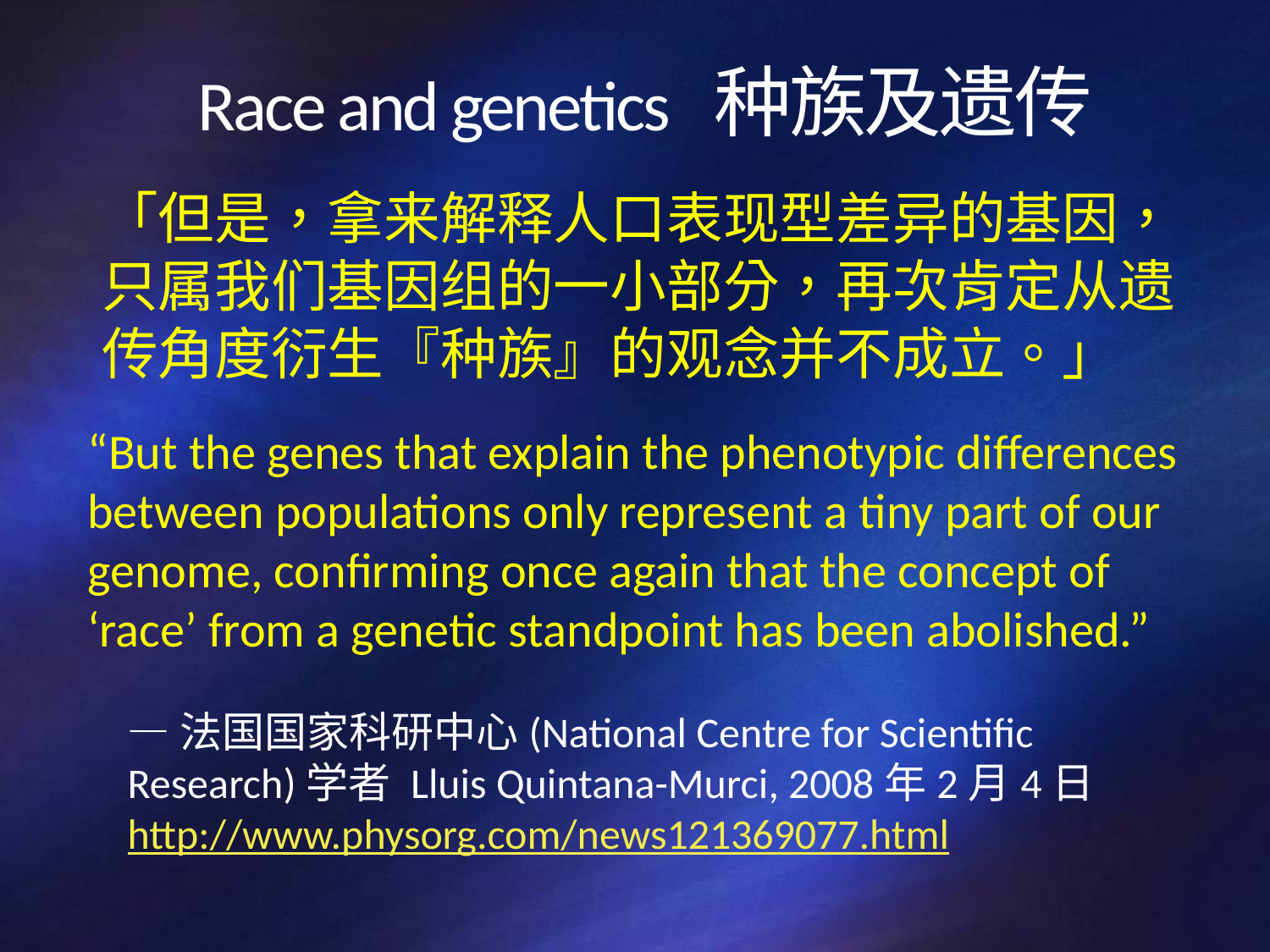

# Race and genetics  种族及遗传
「但是，拿来解释人口表现型差异的基因，只属我们基因组的一小部分，再次肯定从遗传角度衍生『种族』的观念并不成立。」

“But the genes that explain the phenotypic differences between populations only represent a tiny part of our genome, confirming once again that the concept of ‘race’ from a genetic standpoint has been abolished.”
—法国国家科研中心(National Centre for Scientific Research)学者 Lluis Quintana-Murci, 2008年2月4日 http://www.physorg.com/news121369077.html